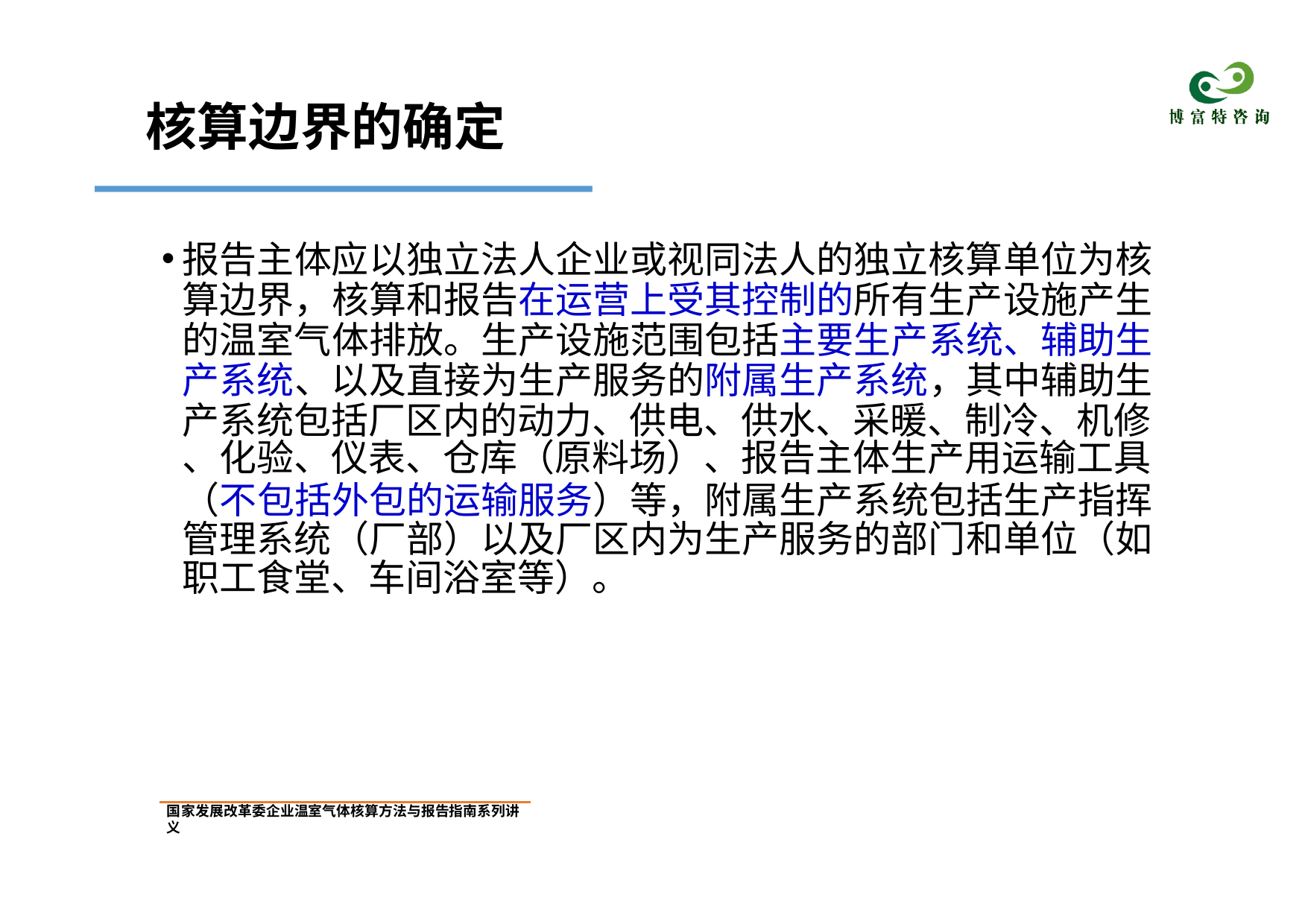

# 核算边界的确定
报告主体应以独立法人企业或视同法人的独立核算单位为核 算边界，核算和报告在运营上受其控制的所有生产设施产生 的温室气体排放。生产设施范围包括主要生产系统、辅助生 产系统、以及直接为生产服务的附属生产系统，其中辅助生 产系统包括厂区内的动力、供电、供水、采暖、制冷、机修
、化验、仪表、仓库（原料场）、报告主体生产用运输工具
（不包括外包的运输服务）等，附属生产系统包括生产指挥 管理系统（厂部）以及厂区内为生产服务的部门和单位（如 职工食堂、车间浴室等）。
国家发展改革委企业温室气体核算方法与报告指南系列讲义